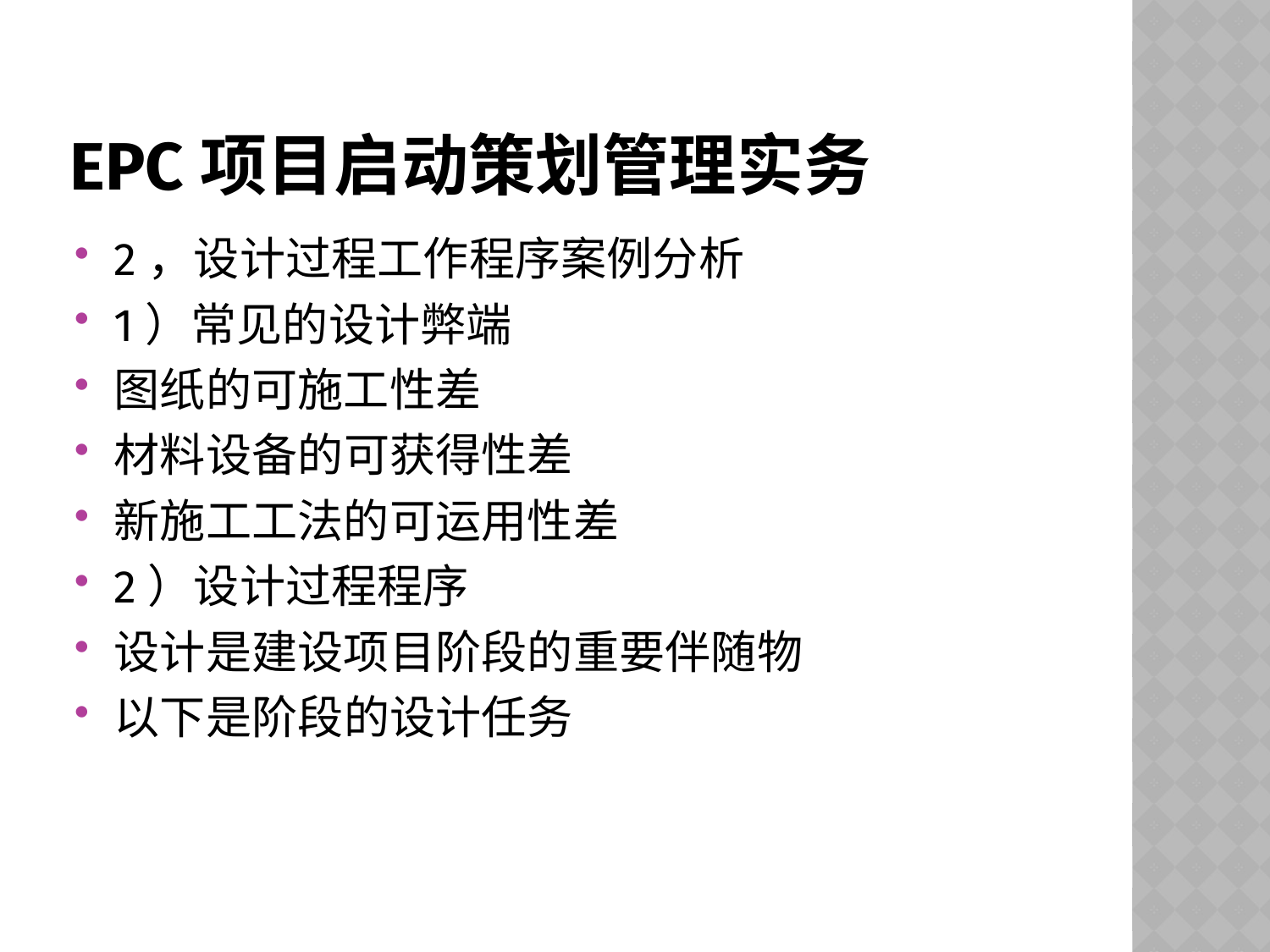

# EPC项目启动策划管理实务
2，设计过程工作程序案例分析
1）常见的设计弊端
图纸的可施工性差
材料设备的可获得性差
新施工工法的可运用性差
2）设计过程程序
设计是建设项目阶段的重要伴随物
以下是阶段的设计任务